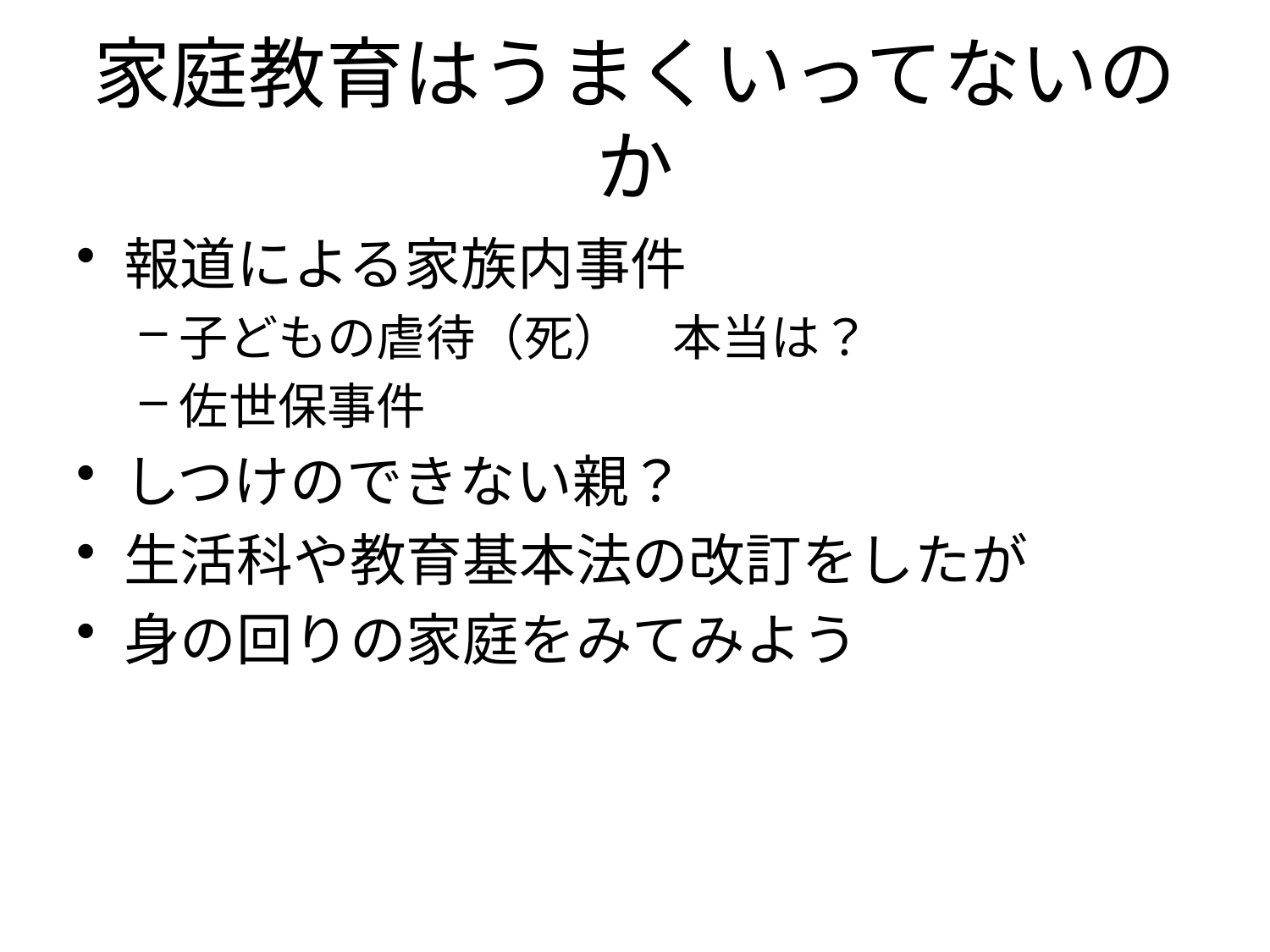

# 家庭教育はうまくいってないのか
報道による家族内事件
子どもの虐待（死）　本当は？
佐世保事件
しつけのできない親？
生活科や教育基本法の改訂をしたが
身の回りの家庭をみてみよう